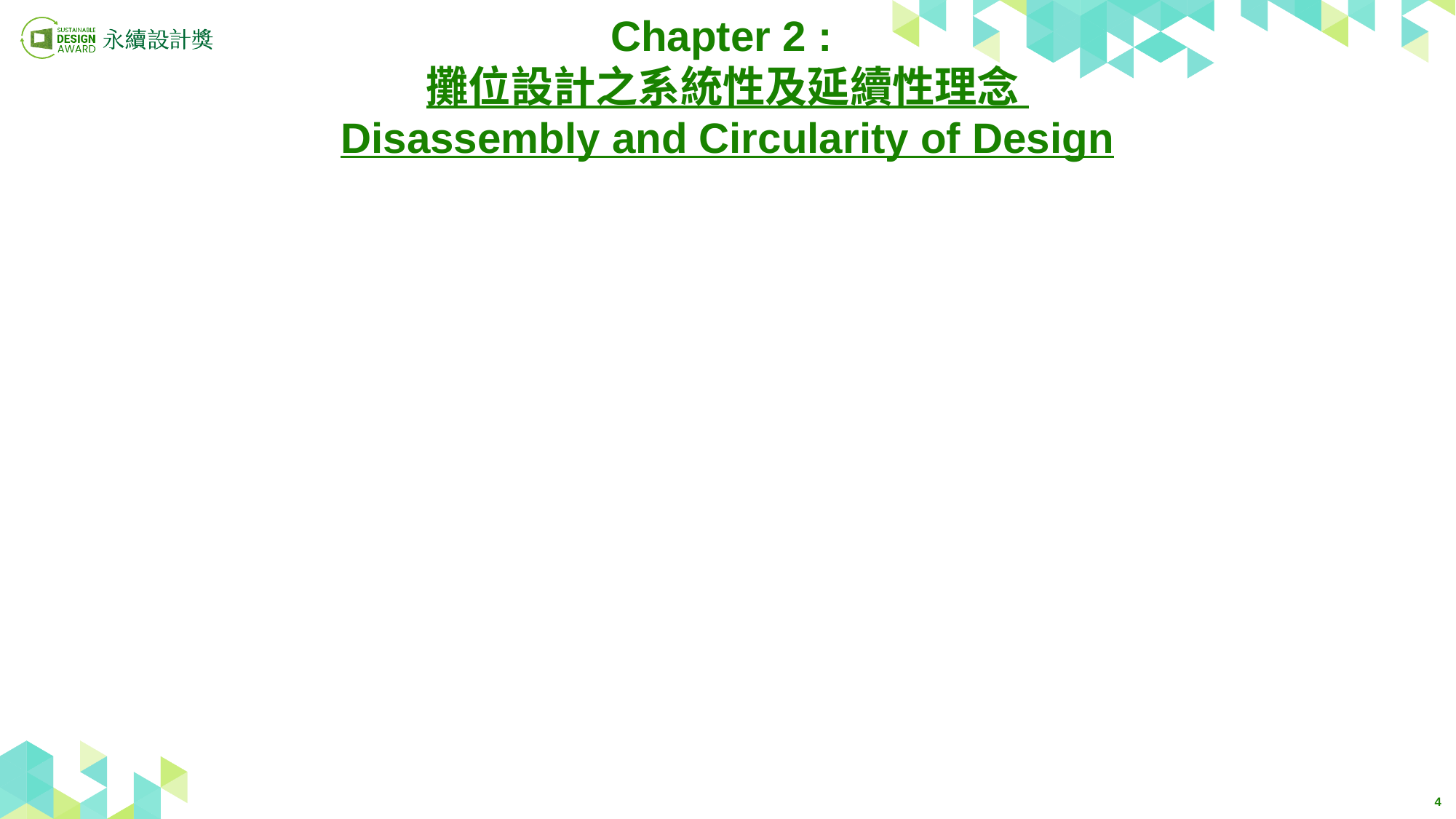

# Chapter 2 : 攤位設計之系統性及延續性理念 Disassembly and Circularity of Design

4